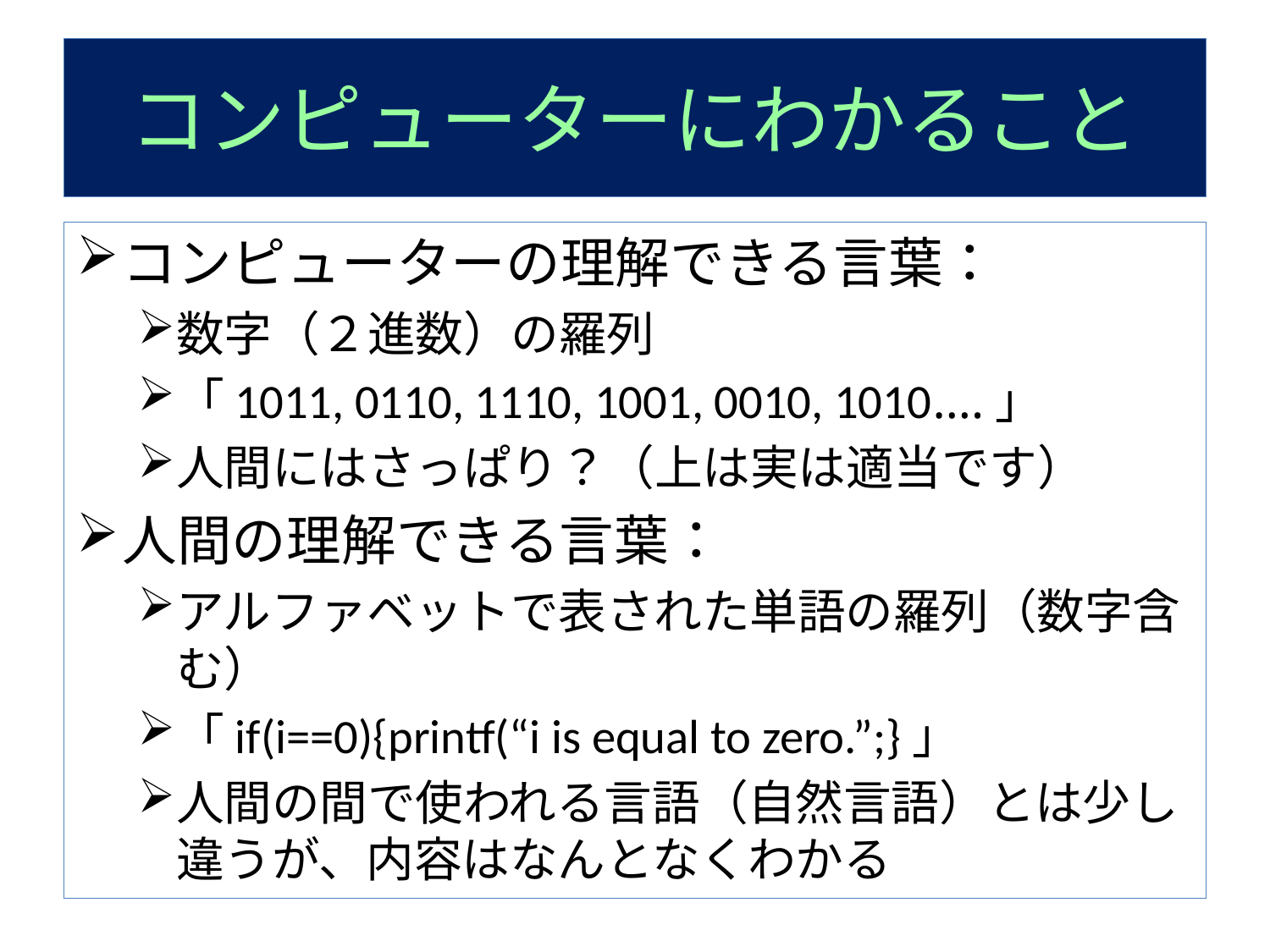

# コンピューターにわかること
コンピューターの理解できる言葉：
数字（２進数）の羅列
「1011, 0110, 1110, 1001, 0010, 1010‥‥」
人間にはさっぱり？（上は実は適当です）
人間の理解できる言葉：
アルファベットで表された単語の羅列（数字含む）
「if(i==0){printf(“i is equal to zero.”;}」
人間の間で使われる言語（自然言語）とは少し違うが、内容はなんとなくわかる